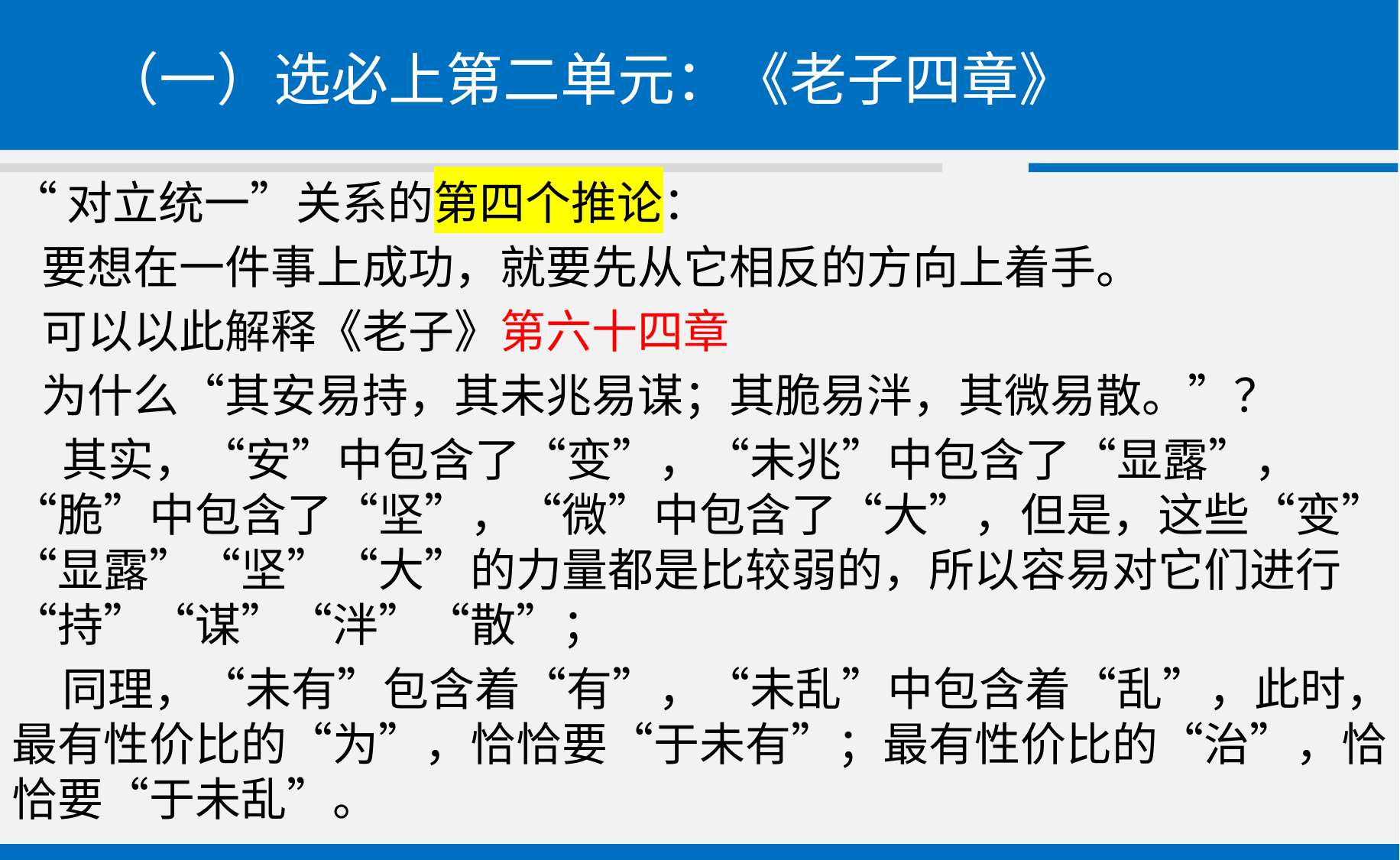

# （一）选必上第二单元：《老子四章》
“对立统一”关系的第四个推论：
  要想在一件事上成功，就要先从它相反的方向上着手。
  可以以此解释《老子》第六十四章
  为什么“其安易持，其未兆易谋；其脆易泮，其微易散。”？
    其实，“安”中包含了“变”，“未兆”中包含了“显露”，“脆”中包含了“坚”，“微”中包含了“大”，但是，这些“变”“显露”“坚”“大”的力量都是比较弱的，所以容易对它们进行“持”“谋”“泮”“散”；
    同理，“未有”包含着“有”，“未乱”中包含着“乱”，此时，最有性价比的“为”，恰恰要“于未有”；最有性价比的“治”，恰恰要“于未乱”。